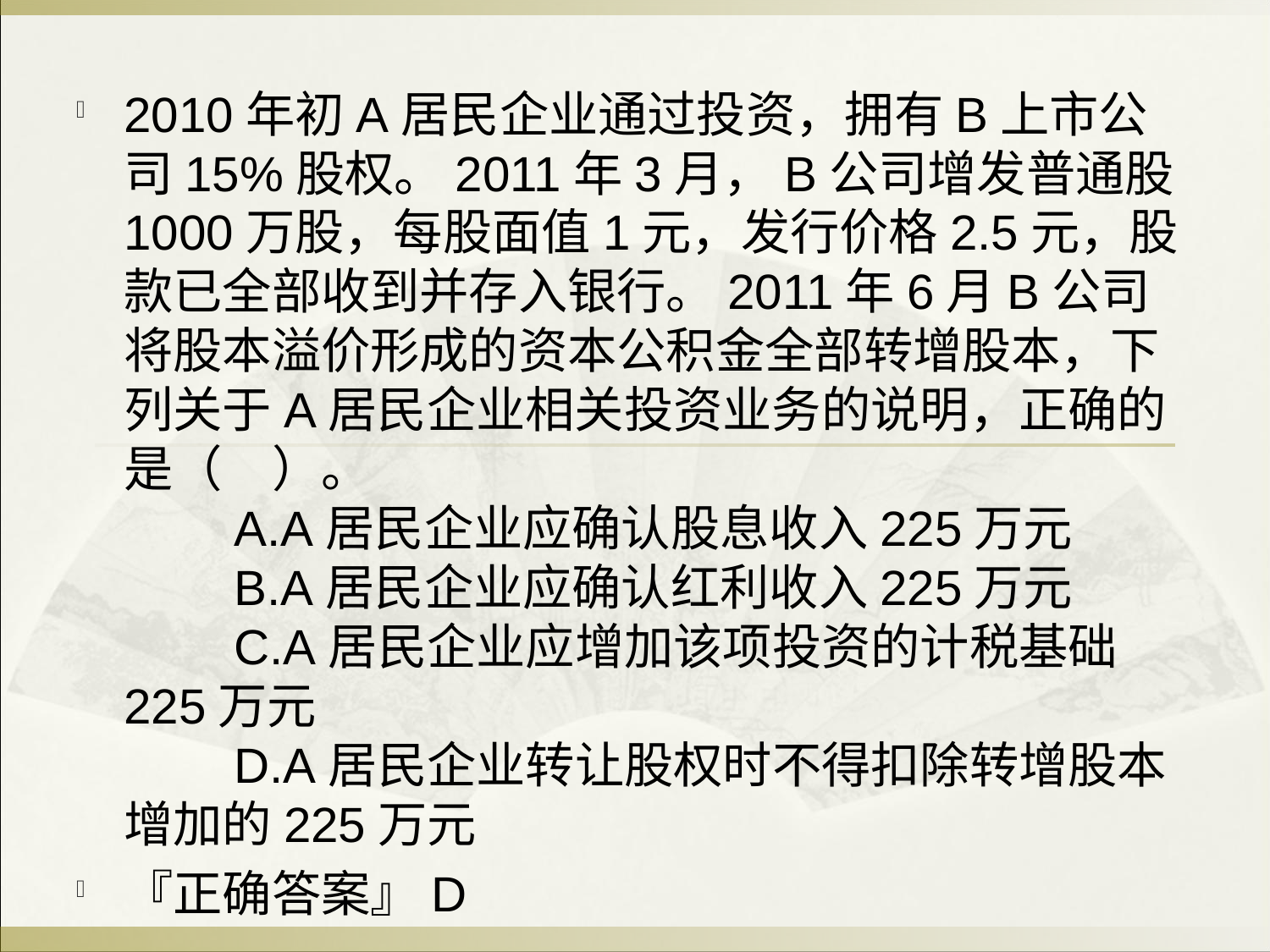

2010年初A居民企业通过投资，拥有B上市公司15%股权。2011年3月，B公司增发普通股1000万股，每股面值1元，发行价格2.5元，股款已全部收到并存入银行。2011年6月B公司将股本溢价形成的资本公积金全部转增股本，下列关于A居民企业相关投资业务的说明，正确的是（　）。
　　A.A居民企业应确认股息收入225万元
　　B.A居民企业应确认红利收入225万元
　　C.A居民企业应增加该项投资的计税基础225万元
　　D.A居民企业转让股权时不得扣除转增股本增加的225万元
『正确答案』D